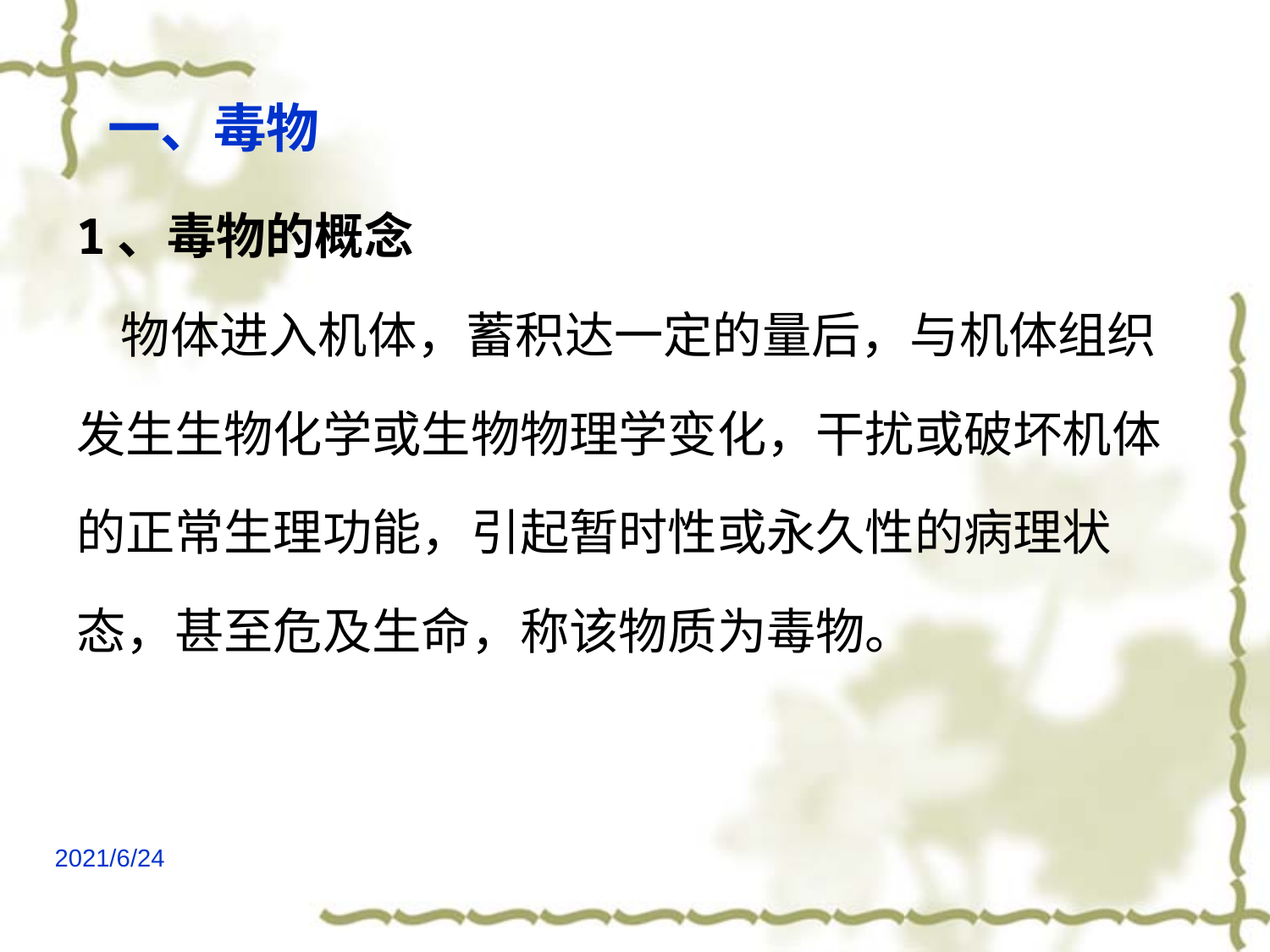

# 一、毒物
1、毒物的概念
   物体进入机体，蓄积达一定的量后，与机体组织
发生生物化学或生物物理学变化，干扰或破坏机体
的正常生理功能，引起暂时性或永久性的病理状
态，甚至危及生命，称该物质为毒物。

2021/6/24